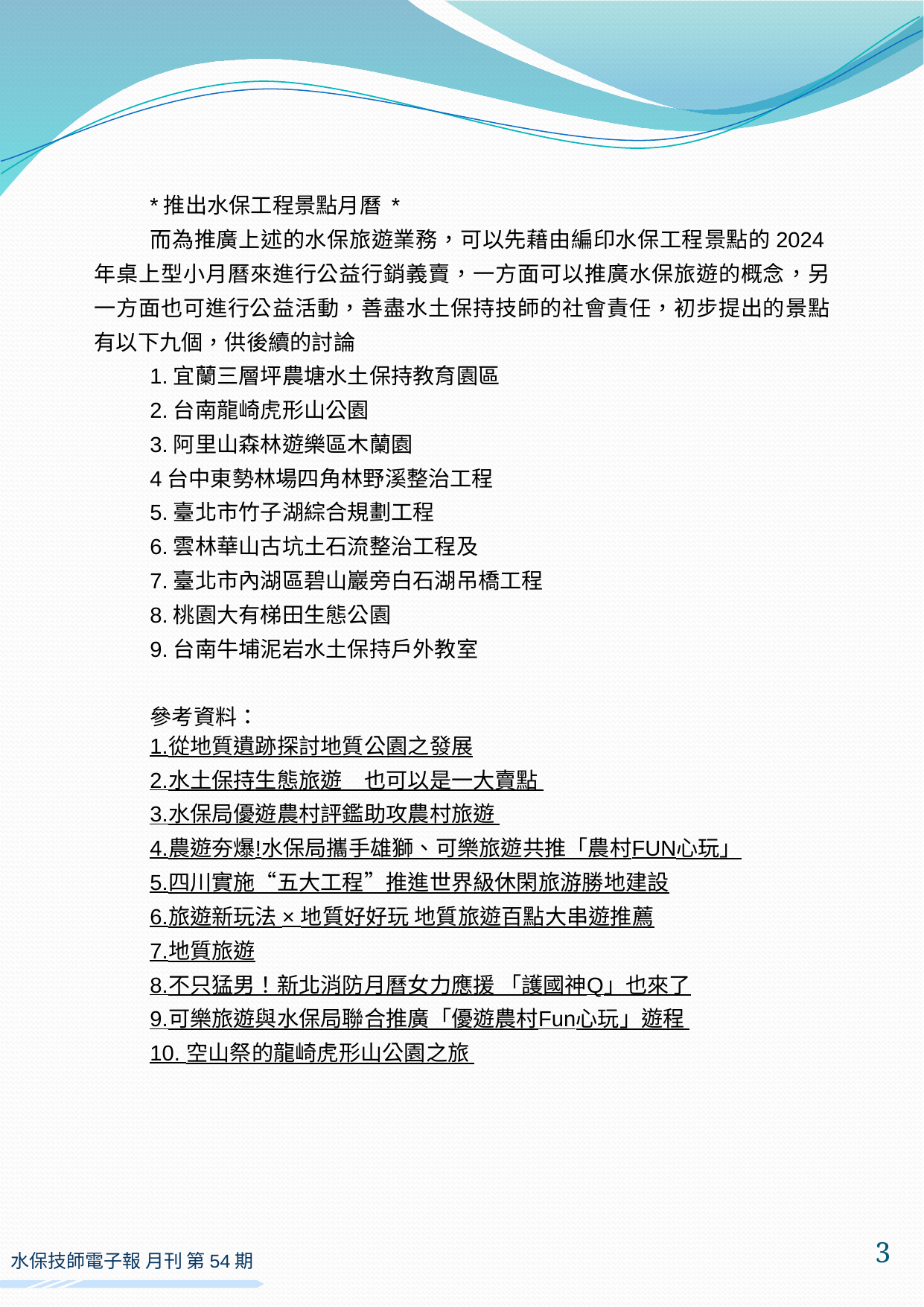

*推出水保工程景點月曆 *
而為推廣上述的水保旅遊業務，可以先藉由編印水保工程景點的2024年桌上型小月曆來進行公益行銷義賣，一方面可以推廣水保旅遊的概念，另一方面也可進行公益活動，善盡水土保持技師的社會責任，初步提出的景點有以下九個，供後續的討論
1.宜蘭三層坪農塘水土保持教育園區
2.台南龍崎虎形山公園
3.阿里山森林遊樂區木蘭園
4台中東勢林場四角林野溪整治工程
5.臺北市竹子湖綜合規劃工程
6.雲林華山古坑土石流整治工程及
7.臺北市內湖區碧山巖旁白石湖吊橋工程
8.桃園大有梯田生態公園
9.台南牛埔泥岩水土保持戶外教室

參考資料：
1.從地質遺跡探討地質公園之發展
2.水土保持生態旅遊　也可以是一大賣點
3.水保局優遊農村評鑑助攻農村旅遊
4.農遊夯爆!水保局攜手雄獅、可樂旅遊共推「農村FUN心玩」
5.四川實施“五大工程”推進世界級休閑旅游勝地建設
6.旅遊新玩法 × 地質好好玩 地質旅遊百點大串遊推薦
7.地質旅遊
8.不只猛男！新北消防月曆女力應援 「護國神Q」也來了
9.可樂旅遊與水保局聯合推廣「優遊農村Fun心玩」遊程
10. 空山祭的龍崎虎形山公園之旅

(參考資料：自由時報、TVBS新聞)
(以上僅代表作者本人觀點，與本公會立場無關)
3
水保技師電子報 月刊 第54期